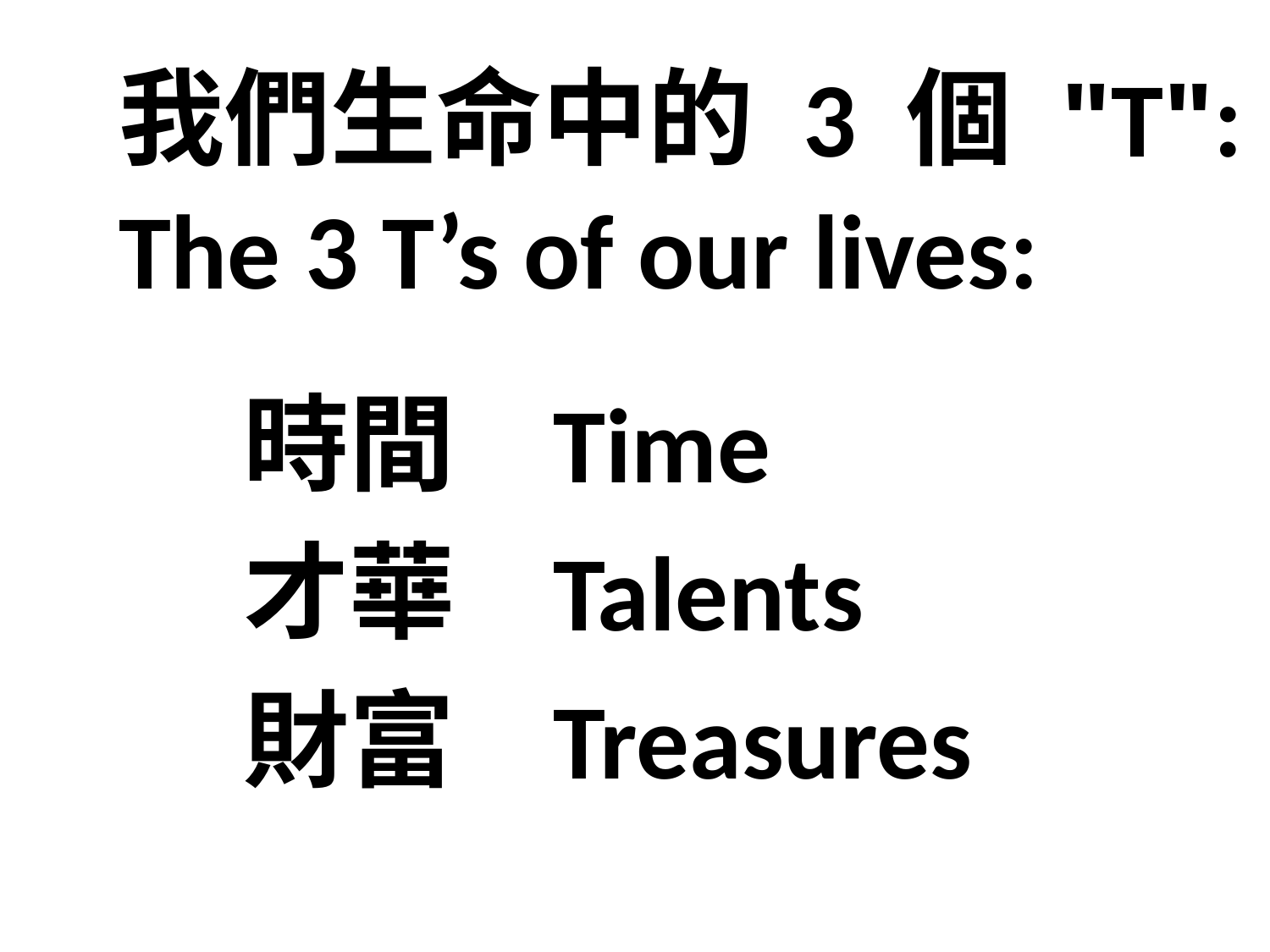

我們生命中的 3 個 "T":
The 3 T’s of our lives:

時間   Time
才華   Talents
財富   Treasures